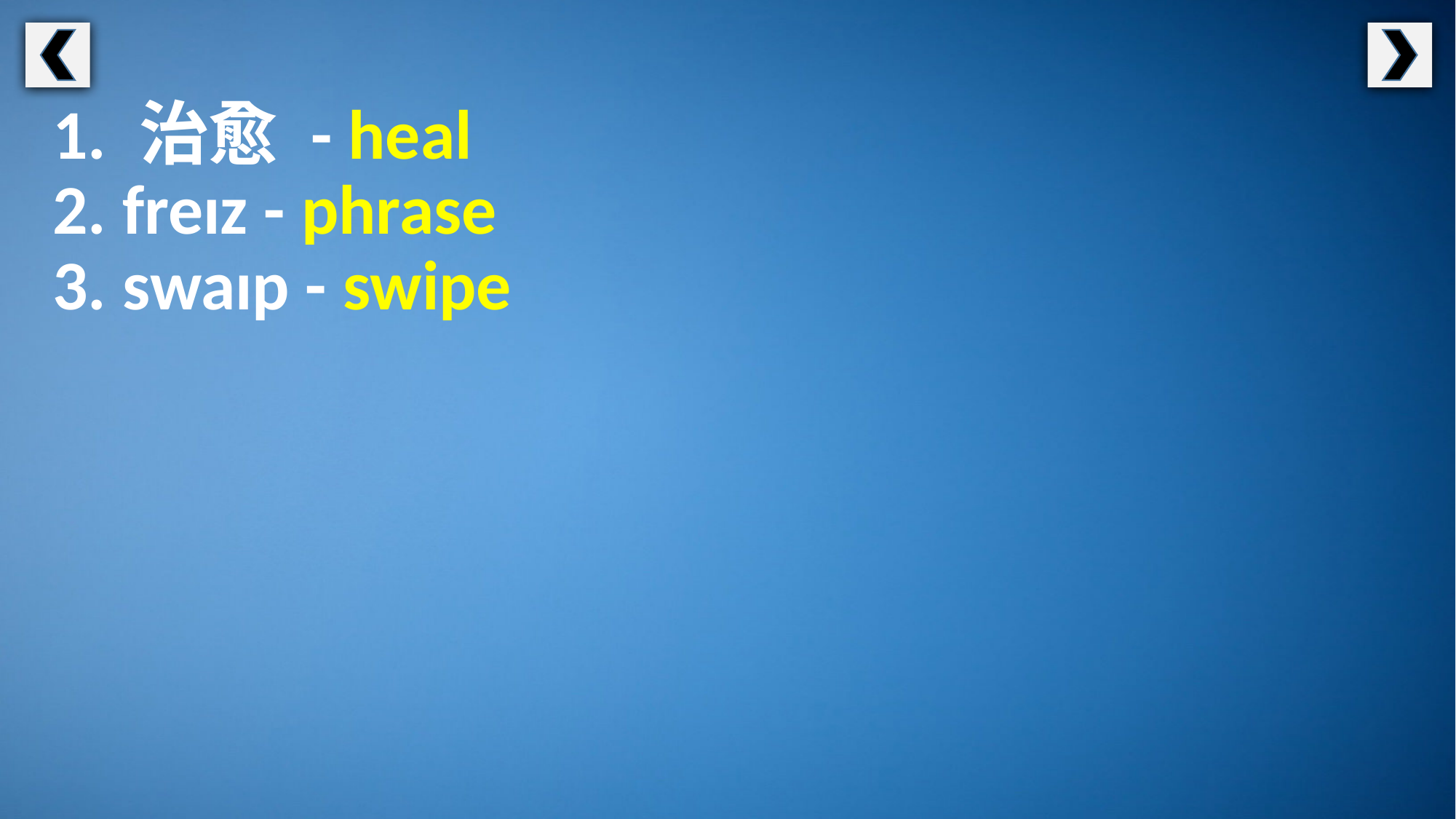

1. 治愈 - heal
2. freɪz - phrase
3. swaɪp - swipe